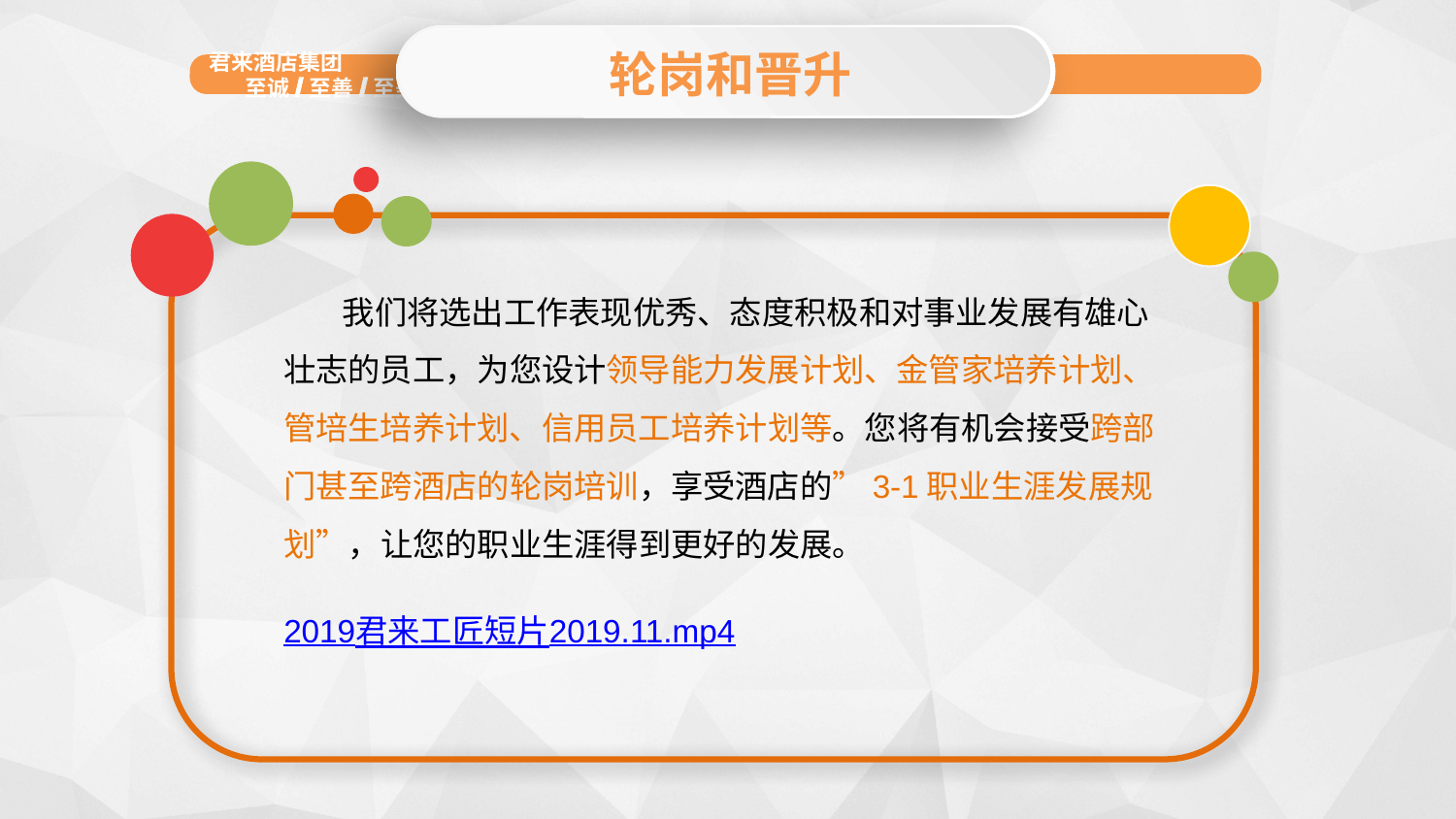

轮岗和晋升
君来酒店集团                                                                                                                                                                                        至诚/至善/至美

       我们将选出工作表现优秀、态度积极和对事业发展有雄心壮志的员工，为您设计领导能力发展计划、金管家培养计划、管培生培养计划、信用员工培养计划等。您将有机会接受跨部门甚至跨酒店的轮岗培训，享受酒店的”3-1职业生涯发展规划”，让您的职业生涯得到更好的发展。
2019君来工匠短片2019.11.mp4